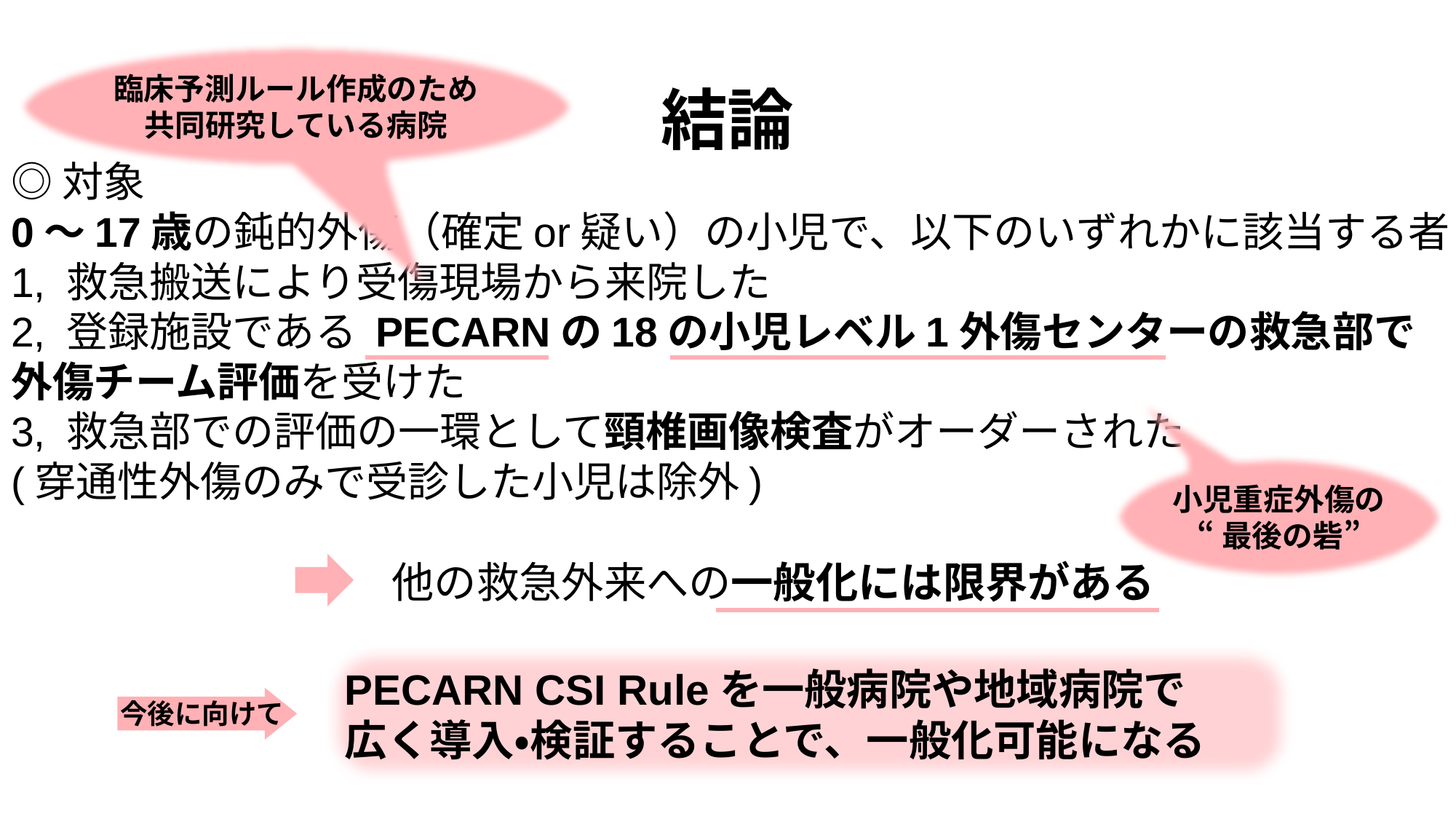

臨床予測ルール作成のため共同研究している病院
# 結論
◎対象
0〜17歳の鈍的外傷（確定or疑い）の小児で、以下のいずれかに該当する者
1, 救急搬送により受傷現場から来院した
2, 登録施設である PECARNの18の小児レベル1外傷センターの救急部で
外傷チーム評価を受けた
3, 救急部での評価の一環として頸椎画像検査がオーダーされた
(穿通性外傷のみで受診した小児は除外)
小児重症外傷の
“最後の砦”

他の救急外来への一般化には限界がある
PECARN CSI Ruleを一般病院や地域病院で
広く導入・検証することで、一般化可能になる

今後に向けて